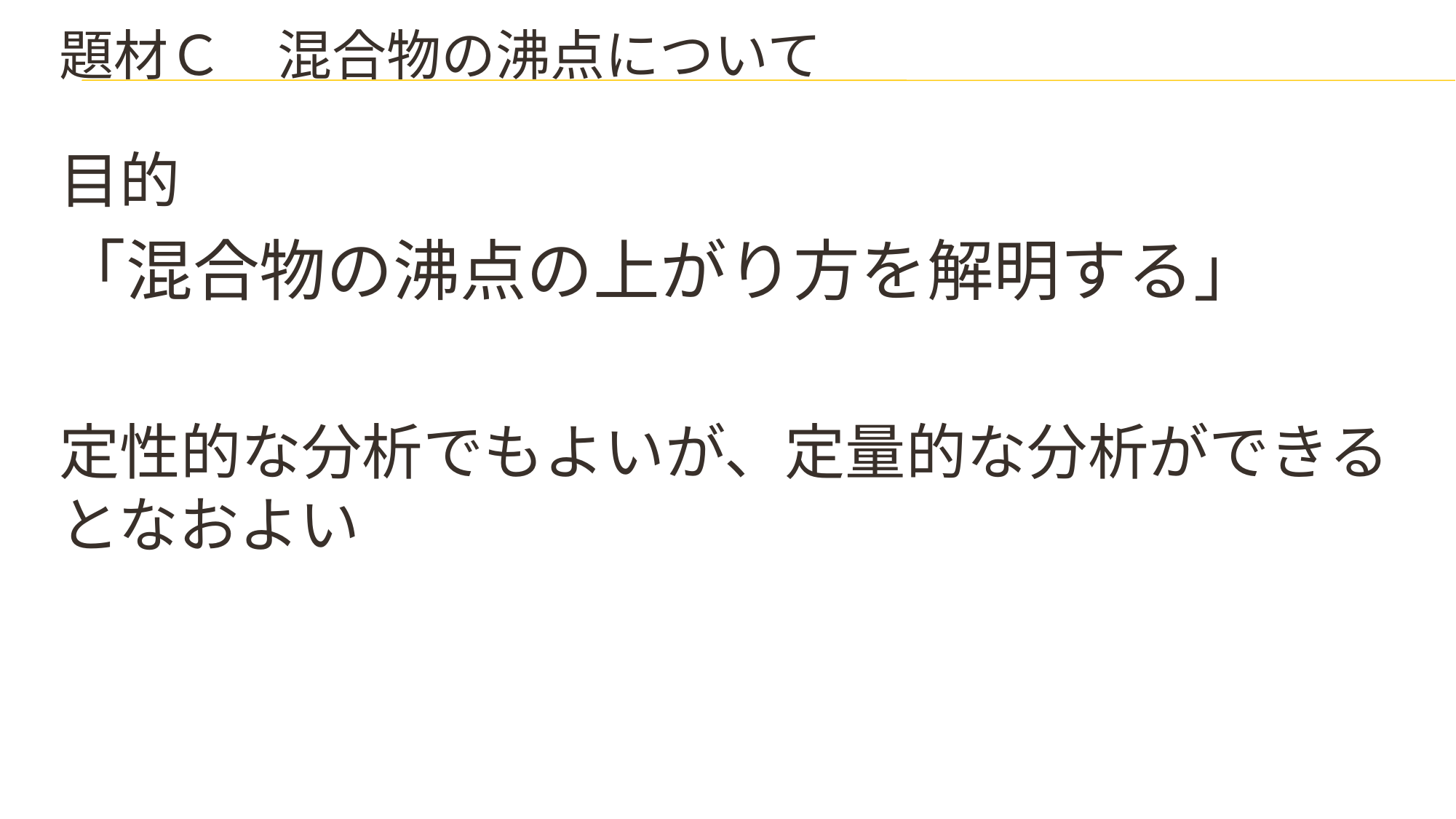

# 題材Ｃ　混合物の沸点について
目的
「混合物の沸点の上がり方を解明する」

定性的な分析でもよいが、定量的な分析ができるとなおよい